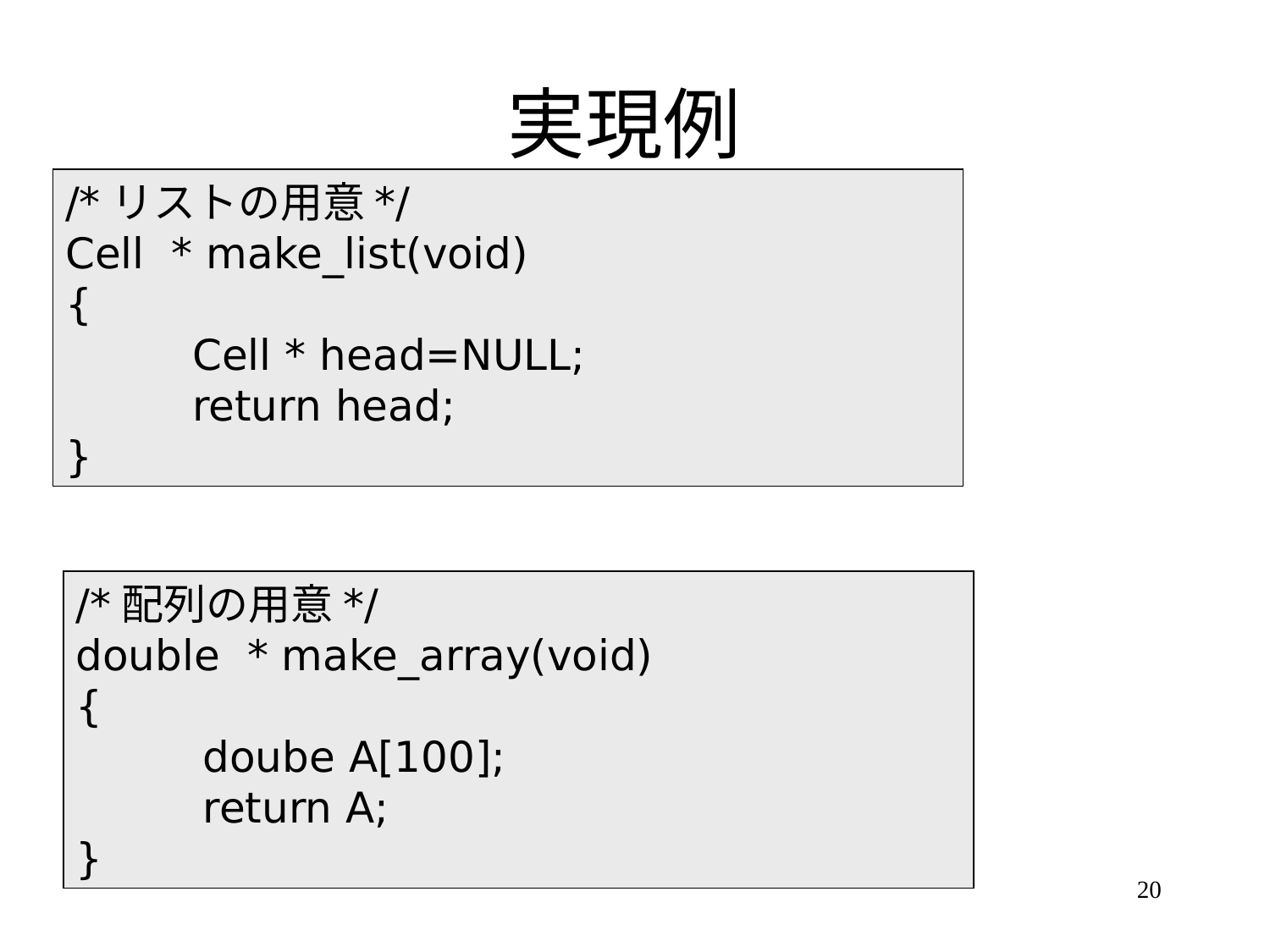

# 実現例
/*リストの用意*/
Cell  * make_list(void)
{
	Cell * head=NULL;
	return head;
}
/*配列の用意*/
double  * make_array(void)
{
	doube A[100];
	return A;
}
20